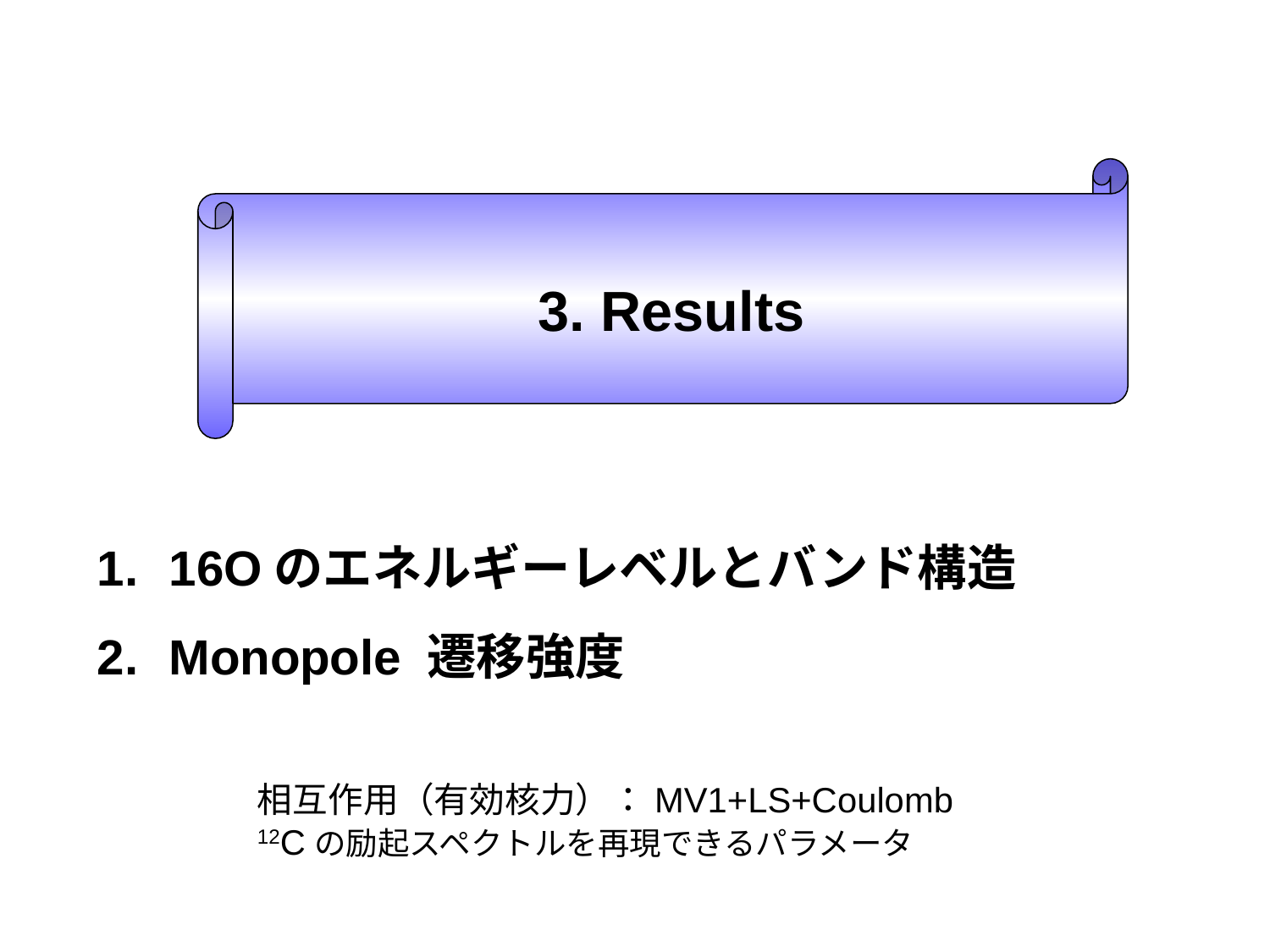

3. Results
16Oのエネルギーレベルとバンド構造
Monopole 遷移強度
相互作用（有効核力）：MV1+LS+Coulomb
12Cの励起スペクトルを再現できるパラメータ